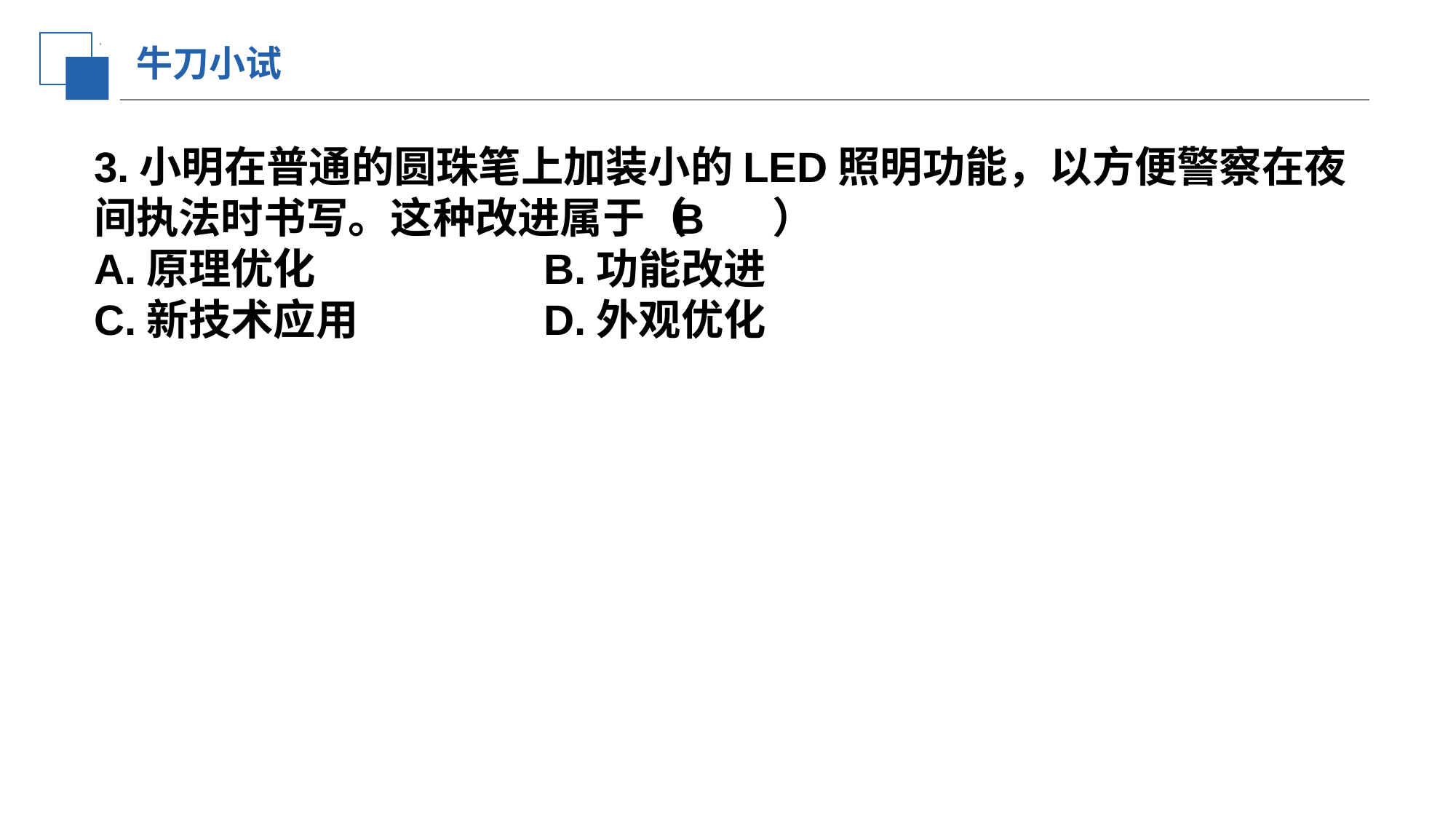

牛刀小试
3.小明在普通的圆珠笔上加装小的LED照明功能，以方便警察在夜间执法时书写。这种改进属于（　　）
A.原理优化     　　　　B.功能改进
C.新技术应用    　　　 D.外观优化

B